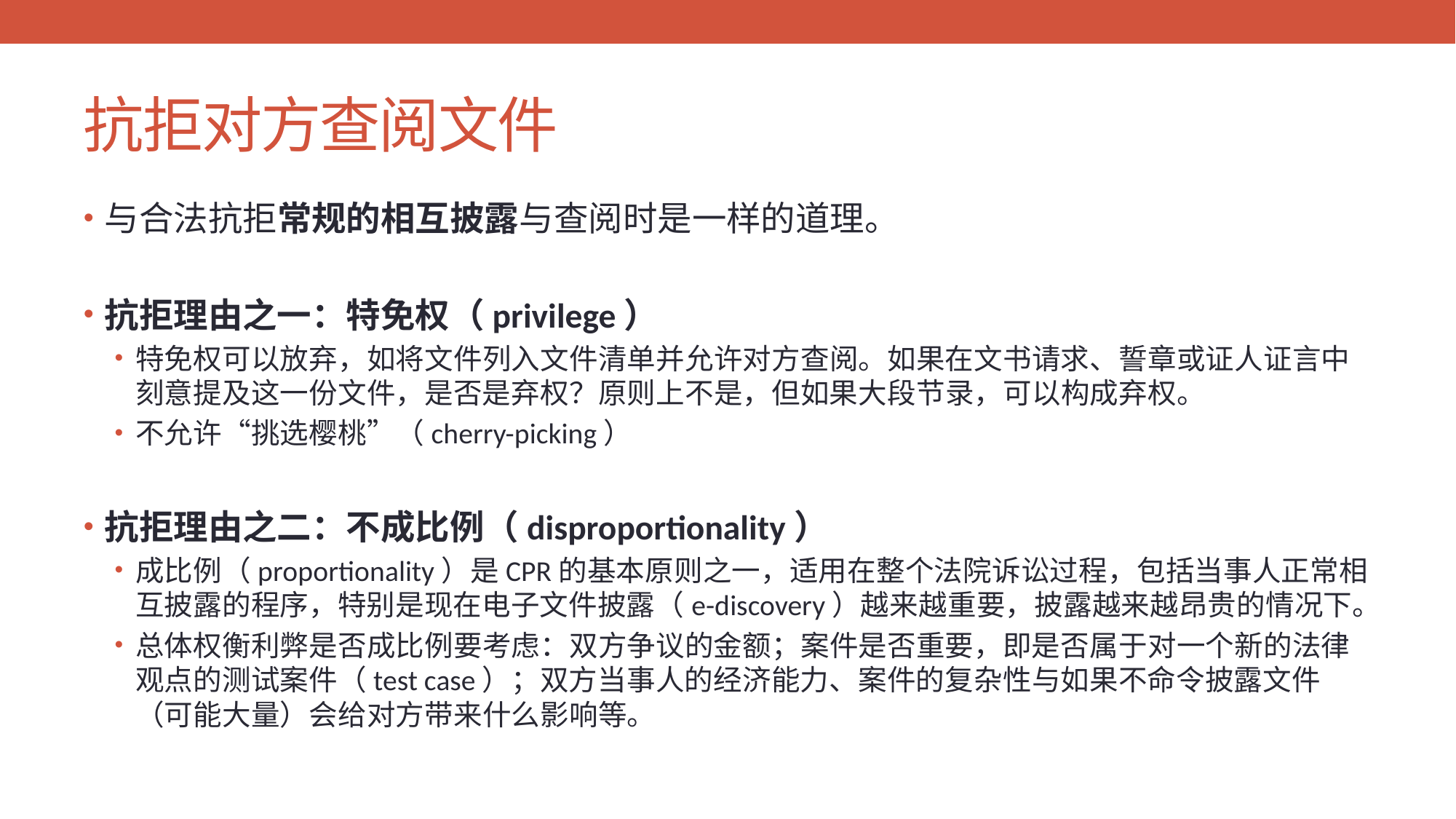

# 抗拒对方查阅文件
与合法抗拒常规的相互披露与查阅时是一样的道理。

抗拒理由之一：特免权（privilege）
特免权可以放弃，如将文件列入文件清单并允许对方查阅。如果在文书请求、誓章或证人证言中刻意提及这一份文件，是否是弃权？原则上不是，但如果大段节录，可以构成弃权。
不允许“挑选樱桃”（cherry-picking）

抗拒理由之二：不成比例（disproportionality）
成比例（proportionality）是CPR的基本原则之一，适用在整个法院诉讼过程，包括当事人正常相互披露的程序，特别是现在电子文件披露（e-discovery）越来越重要，披露越来越昂贵的情况下。
总体权衡利弊是否成比例要考虑：双方争议的金额；案件是否重要，即是否属于对一个新的法律观点的测试案件（test case）；双方当事人的经济能力、案件的复杂性与如果不命令披露文件（可能大量）会给对方带来什么影响等。